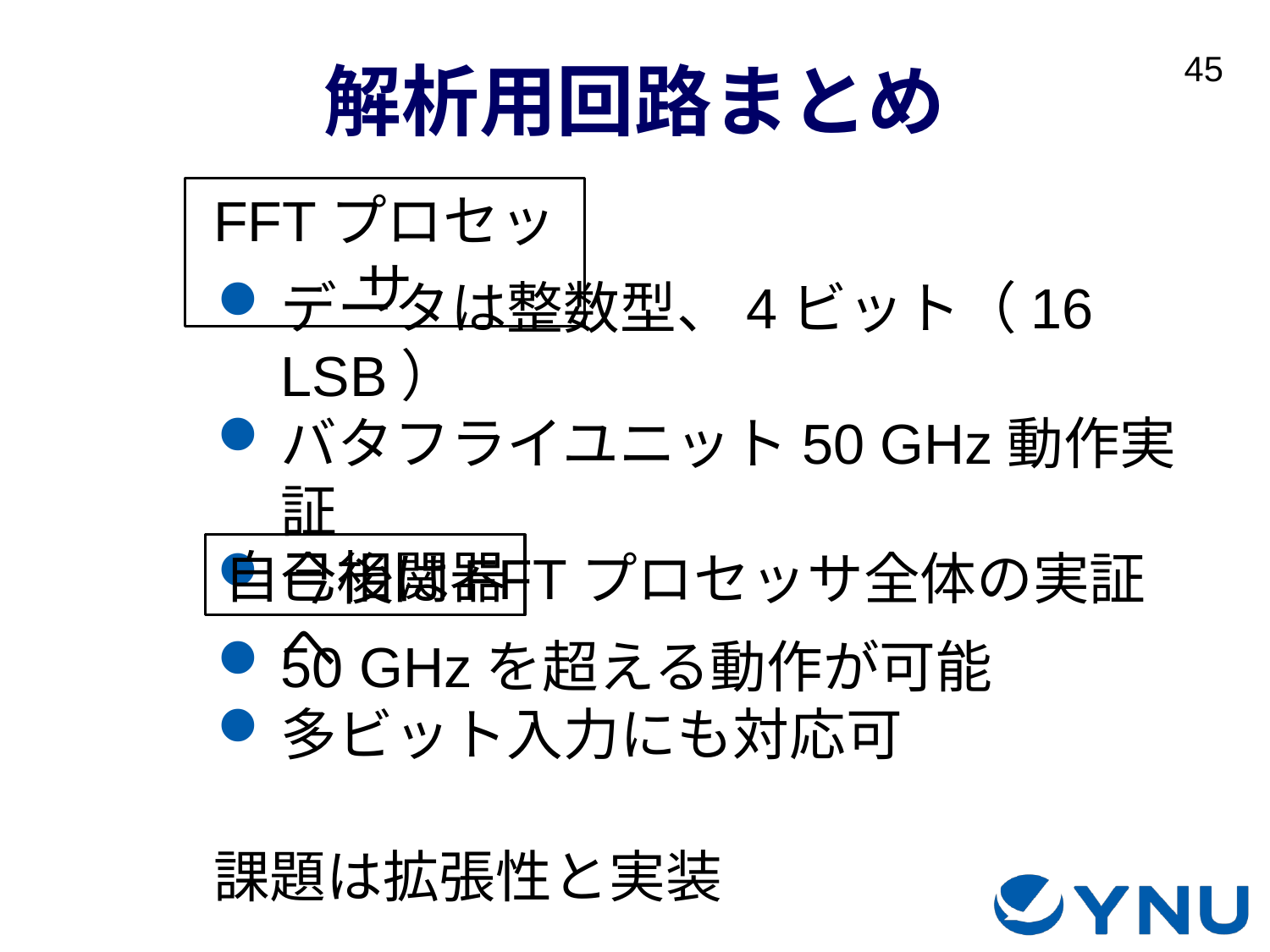

# 解析用回路まとめ
FFTプロセッサ
データは整数型、4ビット（16 LSB）
バタフライユニット50 GHz動作実証
今後はFFTプロセッサ全体の実証へ
自己相関器
50 GHzを超える動作が可能
多ビット入力にも対応可
課題は拡張性と実装